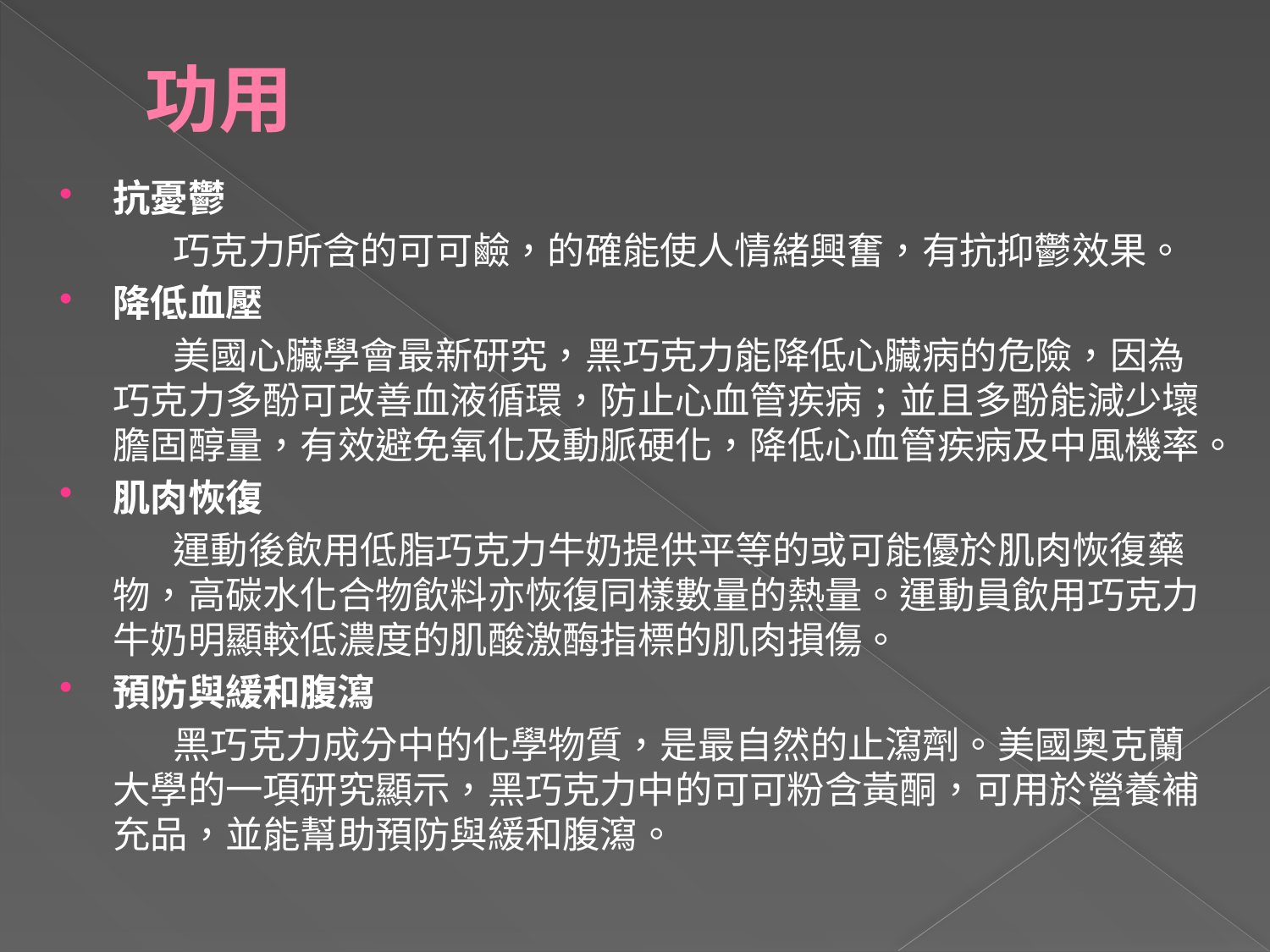

# 功用
抗憂鬱
　　　巧克力所含的可可鹼，的確能使人情緒興奮，有抗抑鬱效果。
降低血壓
　　　美國心臟學會最新研究，黑巧克力能降低心臟病的危險，因為巧克力多酚可改善血液循環，防止心血管疾病；並且多酚能減少壞膽固醇量，有效避免氧化及動脈硬化，降低心血管疾病及中風機率。
肌肉恢復
　　　運動後飲用低脂巧克力牛奶提供平等的或可能優於肌肉恢復藥物，高碳水化合物飲料亦恢復同樣數量的熱量。運動員飲用巧克力牛奶明顯較低濃度的肌酸激酶指標的肌肉損傷。
預防與緩和腹瀉
　　　黑巧克力成分中的化學物質，是最自然的止瀉劑。美國奧克蘭大學的一項研究顯示，黑巧克力中的可可粉含黃酮，可用於營養補充品，並能幫助預防與緩和腹瀉。